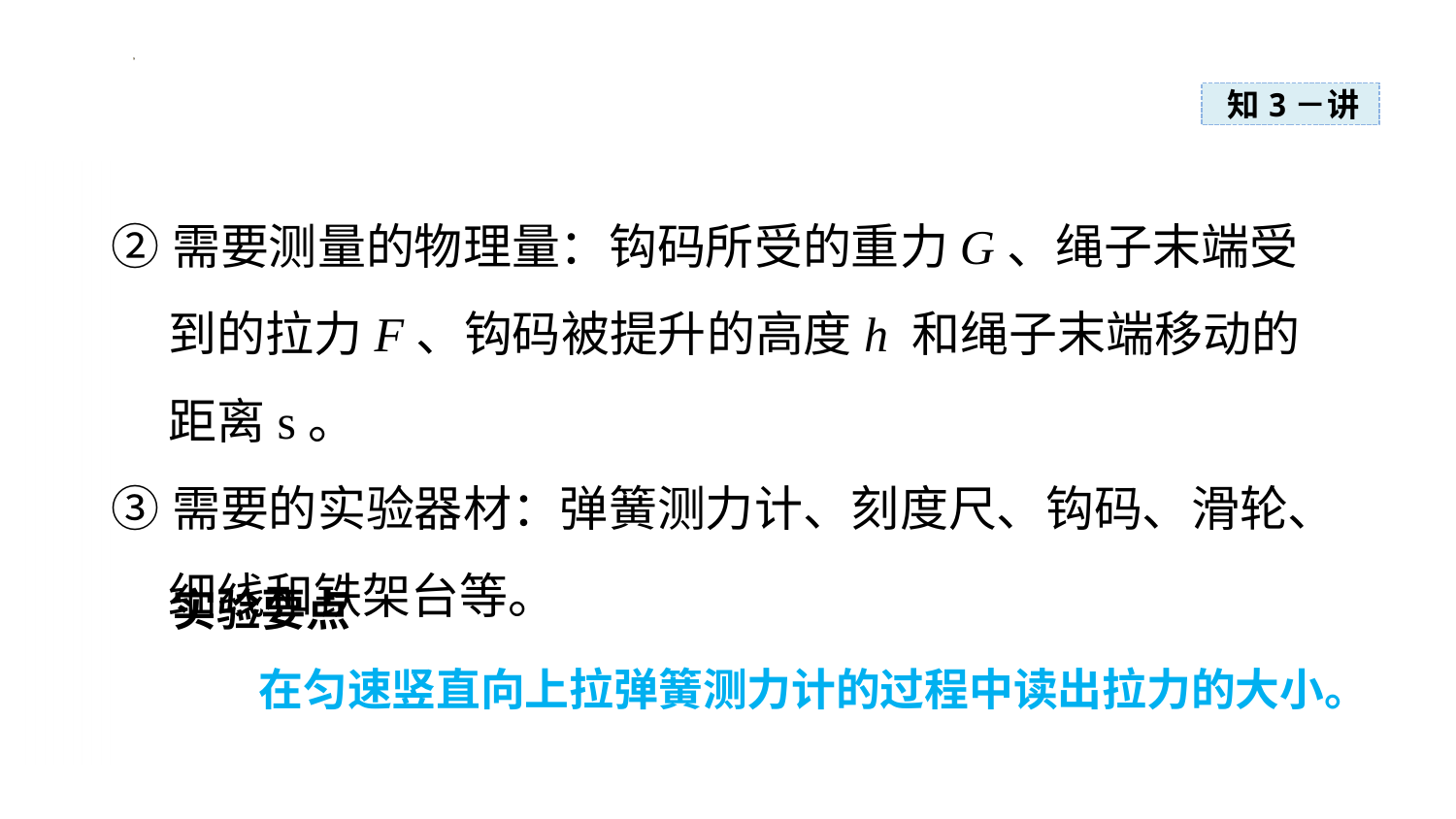

感悟新知
知3－讲

②需要测量的物理量：钩码所受的重力G、绳子末端受到的拉力F、钩码被提升的高度h 和绳子末端移动的距离s。
③需要的实验器材：弹簧测力计、刻度尺、钩码、滑轮、细线和铁架台等。
实验要点
在匀速竖直向上拉弹簧测力计的过程中读出拉力的大小。